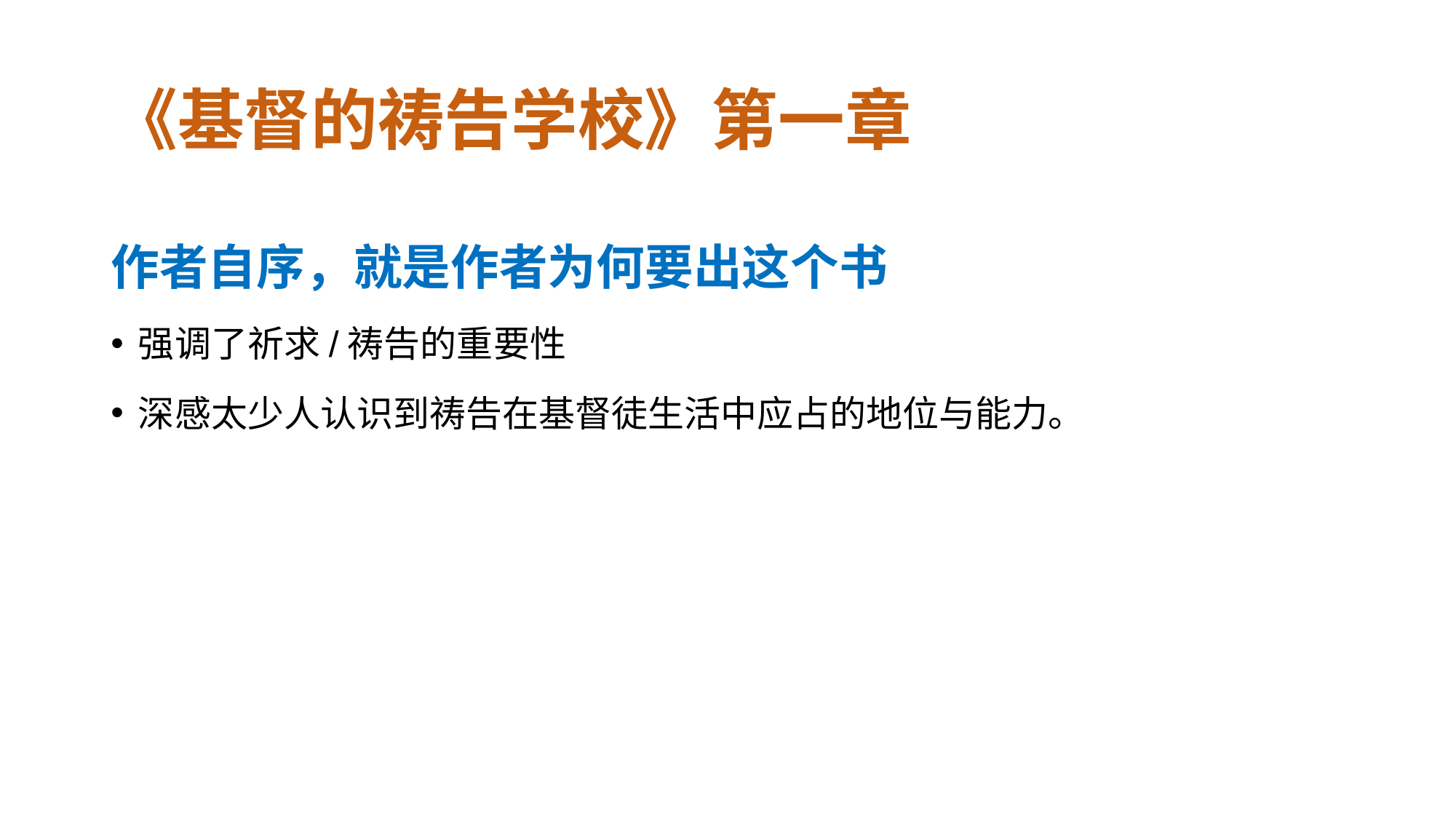

# 《基督的祷告学校》第一章
作者自序，就是作者为何要出这个书
强调了祈求/祷告的重要性
深感太少人认识到祷告在基督徒生活中应占的地位与能力。